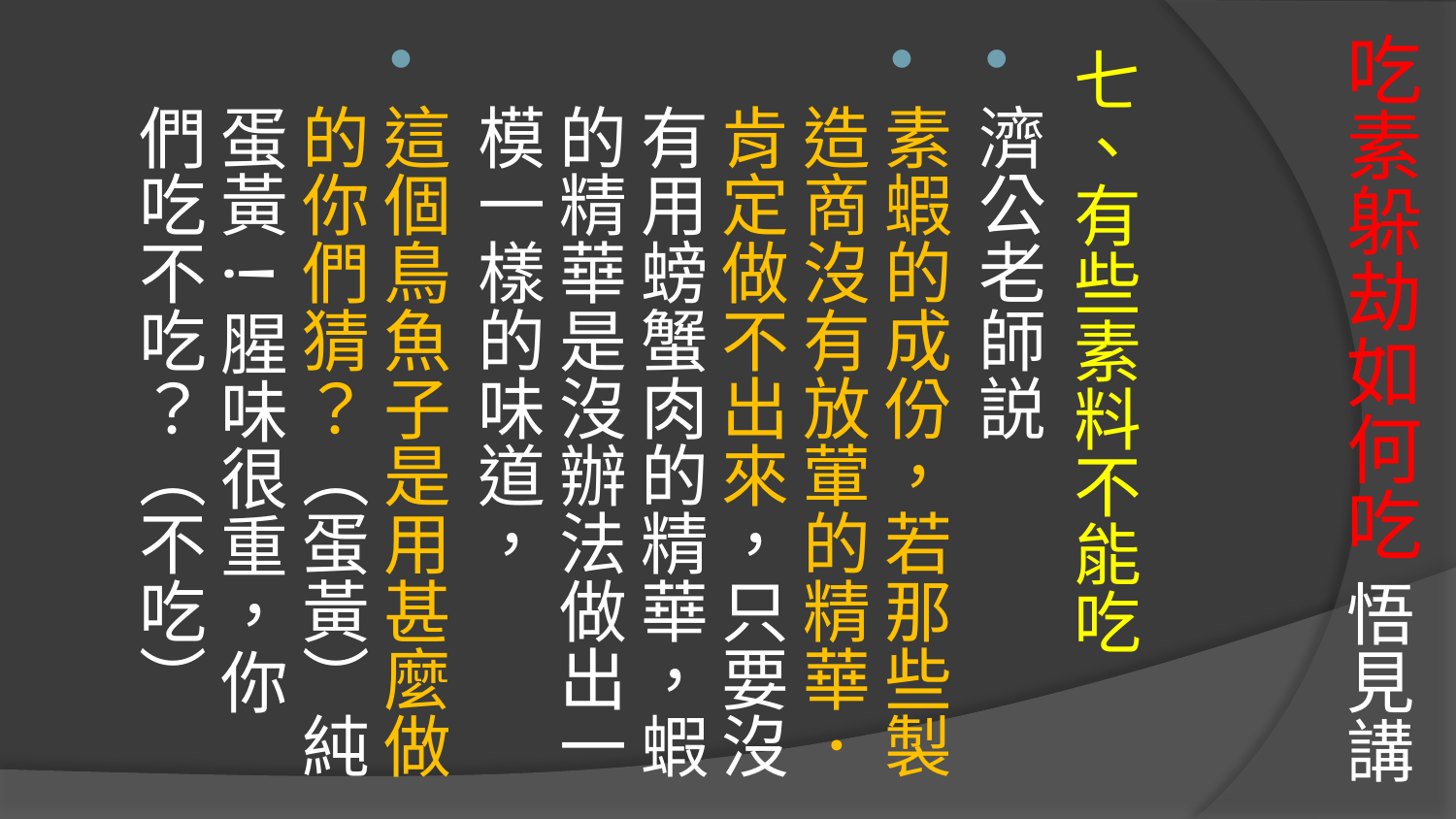

# 吃素躲劫如何吃 悟見講
七、有些素料不能吃
濟公老師説
素蝦的成份，若那些製造商沒有放葷的精華．肯定做不出來，只要沒有用螃蟹肉的精華，蝦的精華是沒辦法做出一模一樣的味道，
這個鳥魚子是用甚麼做的你們猜？（蛋黃）純蛋黃!腥味很重，你們吃不吃？（不吃）